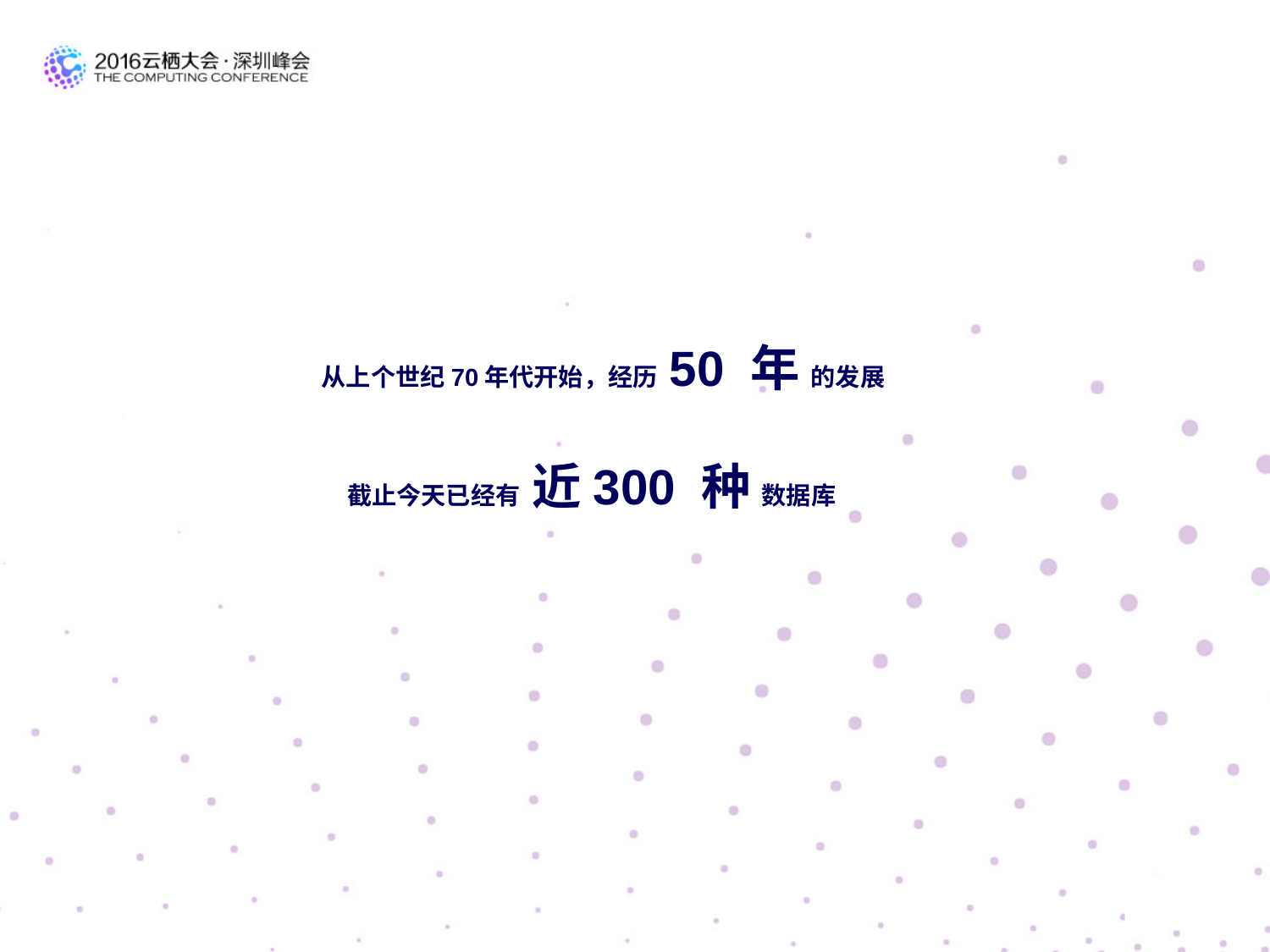

从上个世纪70年代开始，经历 50 年 的发展

截止今天已经有  近300 种 数据库